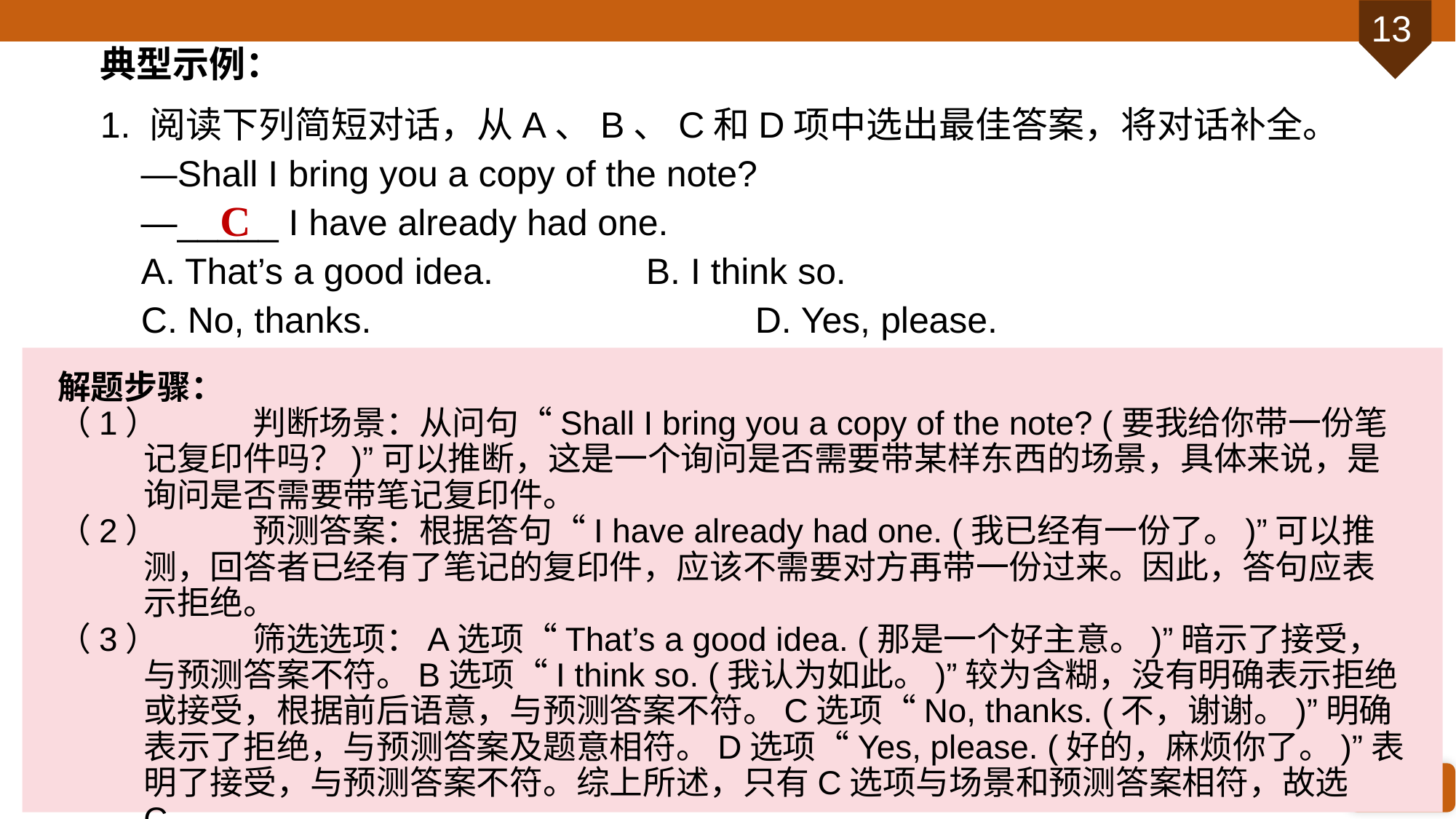

典型示例：

1. 阅读下列简短对话，从A、B、C和D项中选出最佳答案，将对话补全。
    —Shall I bring you a copy of the note?
    —_____ I have already had one.
    A. That’s a good idea. 		B. I think so.
    C. No, thanks. 				D. Yes, please.
C

解题步骤：
（1）	判断场景：从问句“Shall I bring you a copy of the note? (要我给你带一份笔记复印件吗？)”可以推断，这是一个询问是否需要带某样东西的场景，具体来说，是询问是否需要带笔记复印件。
（2）	预测答案：根据答句“I have already had one. (我已经有一份了。)”可以推测，回答者已经有了笔记的复印件，应该不需要对方再带一份过来。因此，答句应表示拒绝。
（3）	筛选选项：A选项“That’s a good idea. (那是一个好主意。)”暗示了接受，与预测答案不符。B选项“I think so. (我认为如此。)”较为含糊，没有明确表示拒绝或接受，根据前后语意，与预测答案不符。C选项“No, thanks. (不，谢谢。)”明确表示了拒绝，与预测答案及题意相符。D选项“Yes, please. (好的，麻烦你了。)”表明了接受，与预测答案不符。综上所述，只有C选项与场景和预测答案相符，故选C。
（4）	回读检查：将所选答案C选项放入原题回读，问答一致，逻辑清晰，故选C。